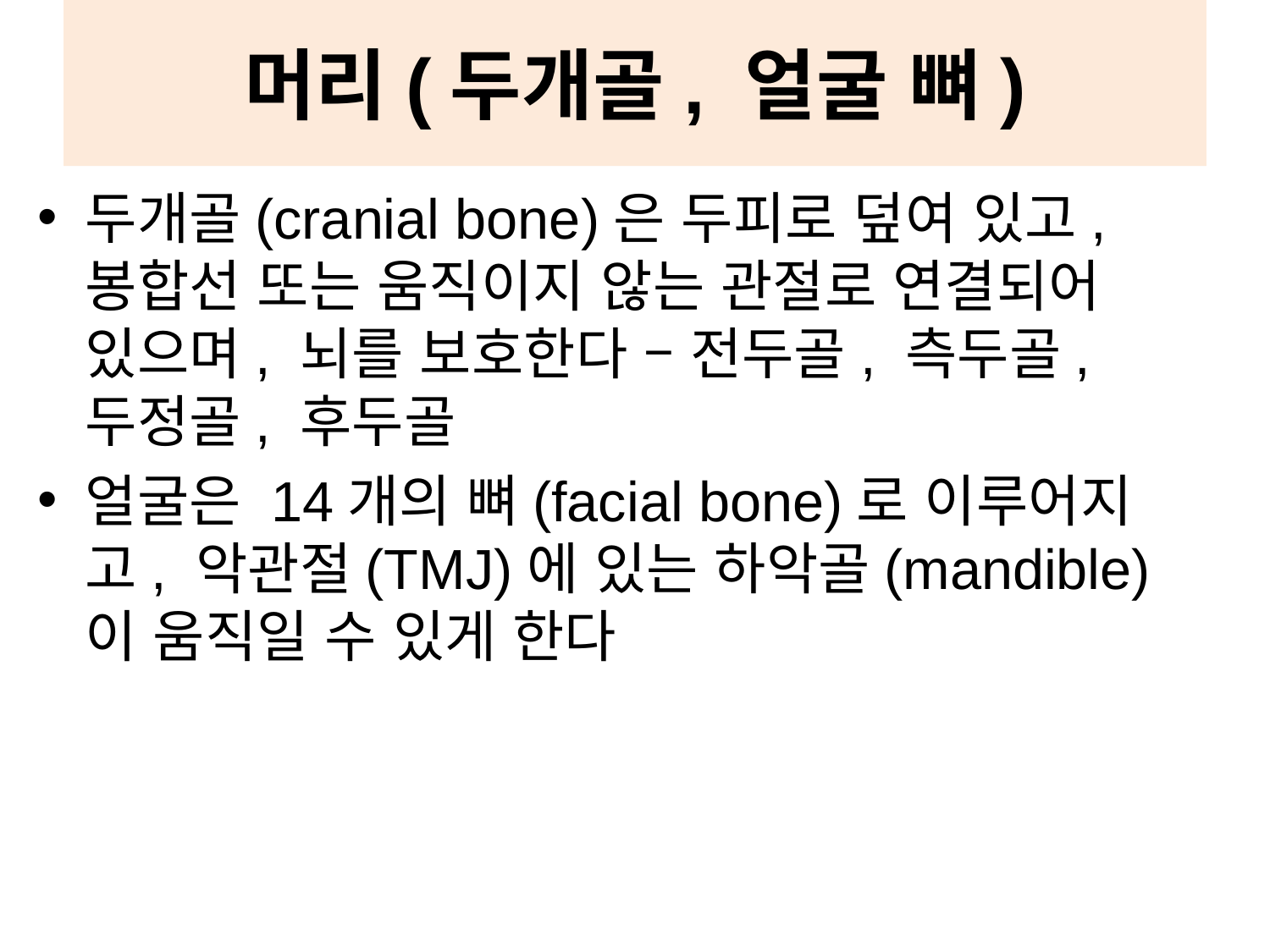

# 머리(두개골, 얼굴 뼈)
두개골(cranial bone)은 두피로 덮여 있고, 봉합선 또는 움직이지 않는 관절로 연결되어 있으며, 뇌를 보호한다 – 전두골, 측두골, 두정골, 후두골
얼굴은 14개의 뼈(facial bone)로 이루어지고, 악관절(TMJ)에 있는 하악골(mandible)이 움직일 수 있게 한다